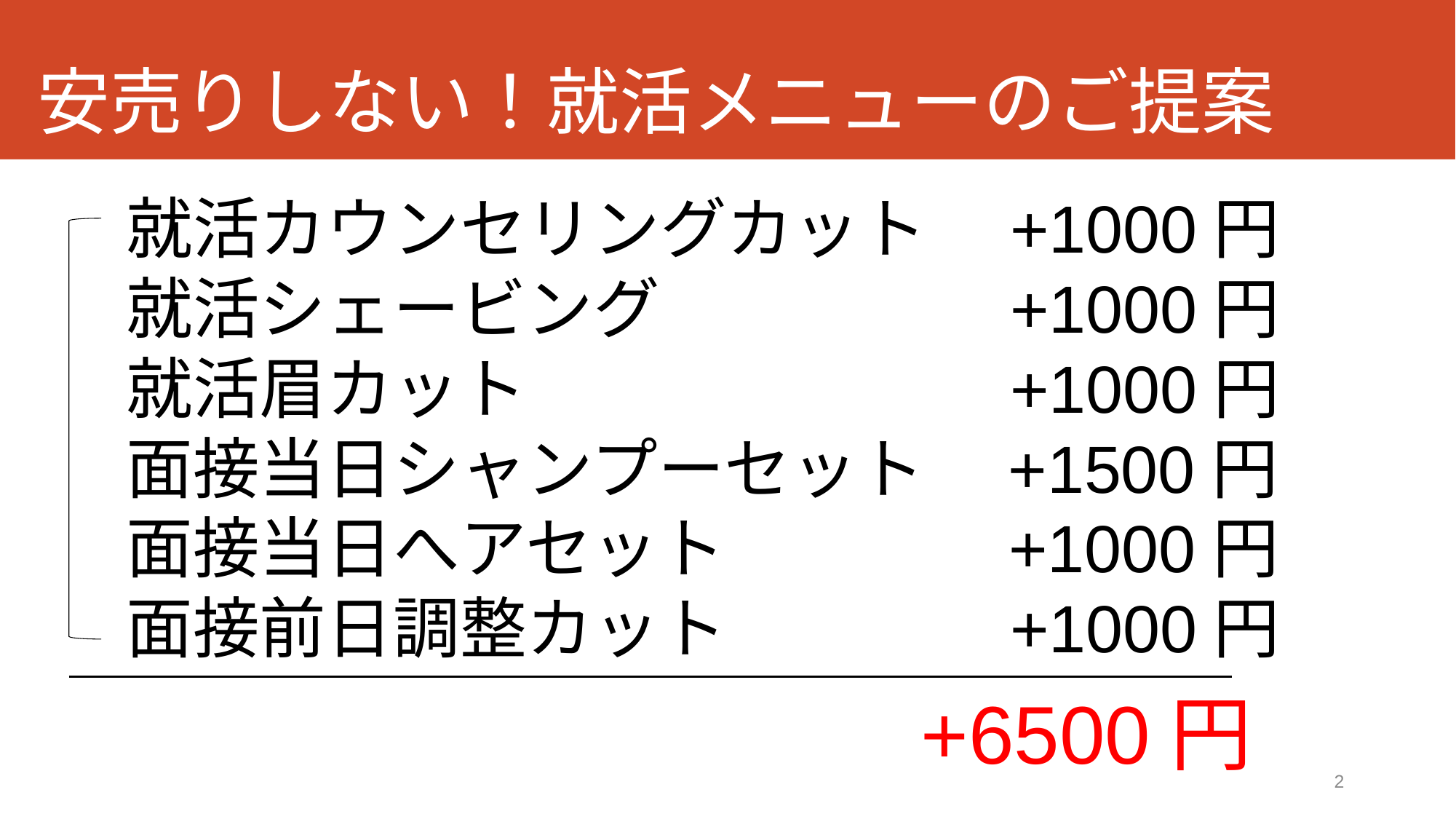

# 安売りしない！就活メニューのご提案
就活カウンセリングカット　+1000円
就活シェービング　　　　　+1000円
就活眉カット　　　　　　　+1000円
面接当日シャンプーセット　+1500円
面接当日へアセット　　　　+1000円
面接前日調整カット　　　　+1000円

+6500円
2